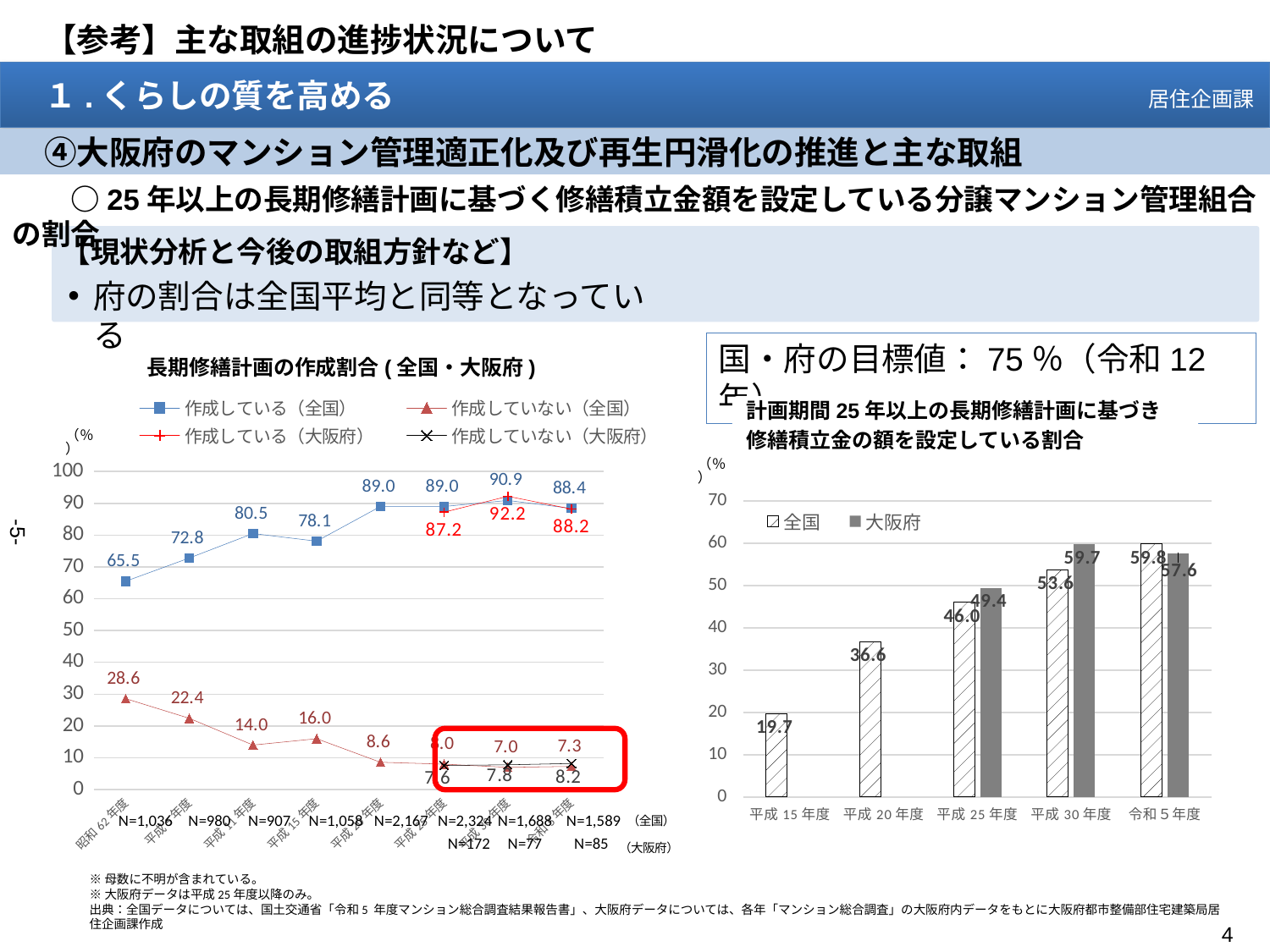

【参考】主な取組の進捗状況について
　１.くらしの質を高める
居住企画課
　④⼤阪府のマンション管理適正化及び再生円滑化の推進と主な取組
　　○25年以上の長期修繕計画に基づく修繕積立金額を設定している分譲マンション管理組合の割合

【現状分析と今後の取組方針など】
府の割合は全国平均と同等となっている
国・府の目標値：75％（令和12年）
長期修繕計画の作成割合(全国・大阪府)

### Chart

| Category | 作成している（全国） | 作成していない（全国） | 作成している（大阪府） | 作成していない（大阪府） |
|---|---|---|---|---|
| 昭和62年度 | 65.5 | 28.6 | None | None |
| 平成5年度 | 72.8 | 22.4 | None | None |
| 平成11年度 | 80.5 | 14.0 | None | None |
| 平成15年度 | 78.1 | 16.0 | None | None |
| 平成20年度 | 89.0 | 8.6 | None | None |
| 平成25年度 | 89.0 | 8.0 | 87.2 | 7.6 |
| 平成30年度 | 90.9 | 7.0 | 92.2 | 7.8 |
| 令和5年度 | 88.4 | 7.3 | 88.2 | 8.2 |
計画期間25年以上の長期修繕計画に基づき
修繕積立金の額を設定している割合

### Chart

| Category | 全国 | 大阪府 |
|---|---|---|
| 平成15年度 | 19.7 | None |
| 平成20年度 | 36.6 | None |
| 平成25年度 | 46.0 | 49.4 |
| 平成30年度 | 53.6 | 59.7 |
| 令和５年度 | 59.8 | 57.6 |
-5-

※母数に不明が含まれている。
※大阪府データは平成25年度以降のみ。
出典：全国データについては、国土交通省「令和5 年度マンション総合調査結果報告書」、大阪府データについては、各年「マンション総合調査」の大阪府内データをもとに大阪府都市整備部住宅建築局居住企画課作成
4